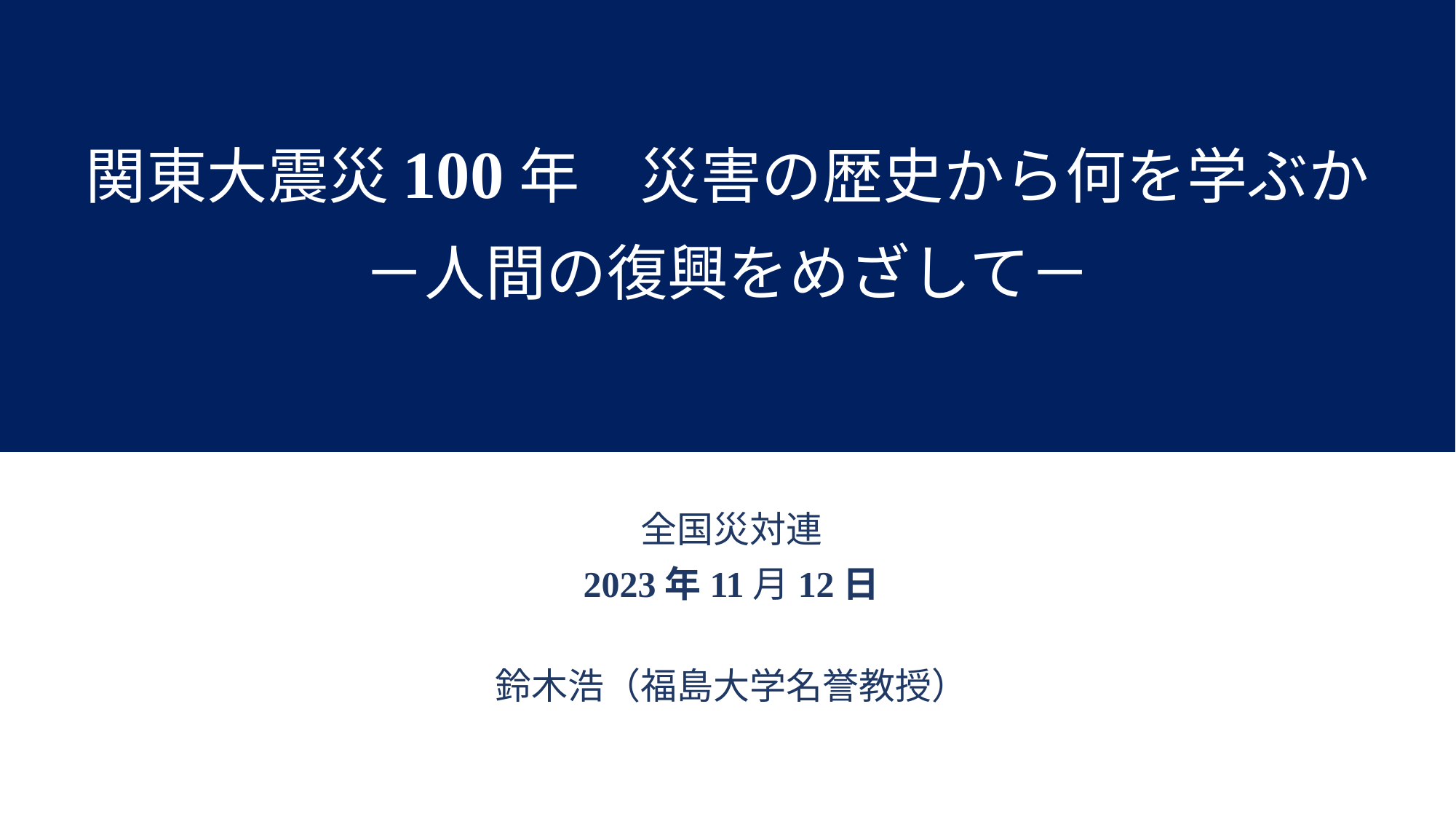

# 関東大震災100年　災害の歴史から何を学ぶか 　　 －人間の復興をめざして－
全国災対連
2023年11月12日

鈴木浩（福島大学名誉教授）